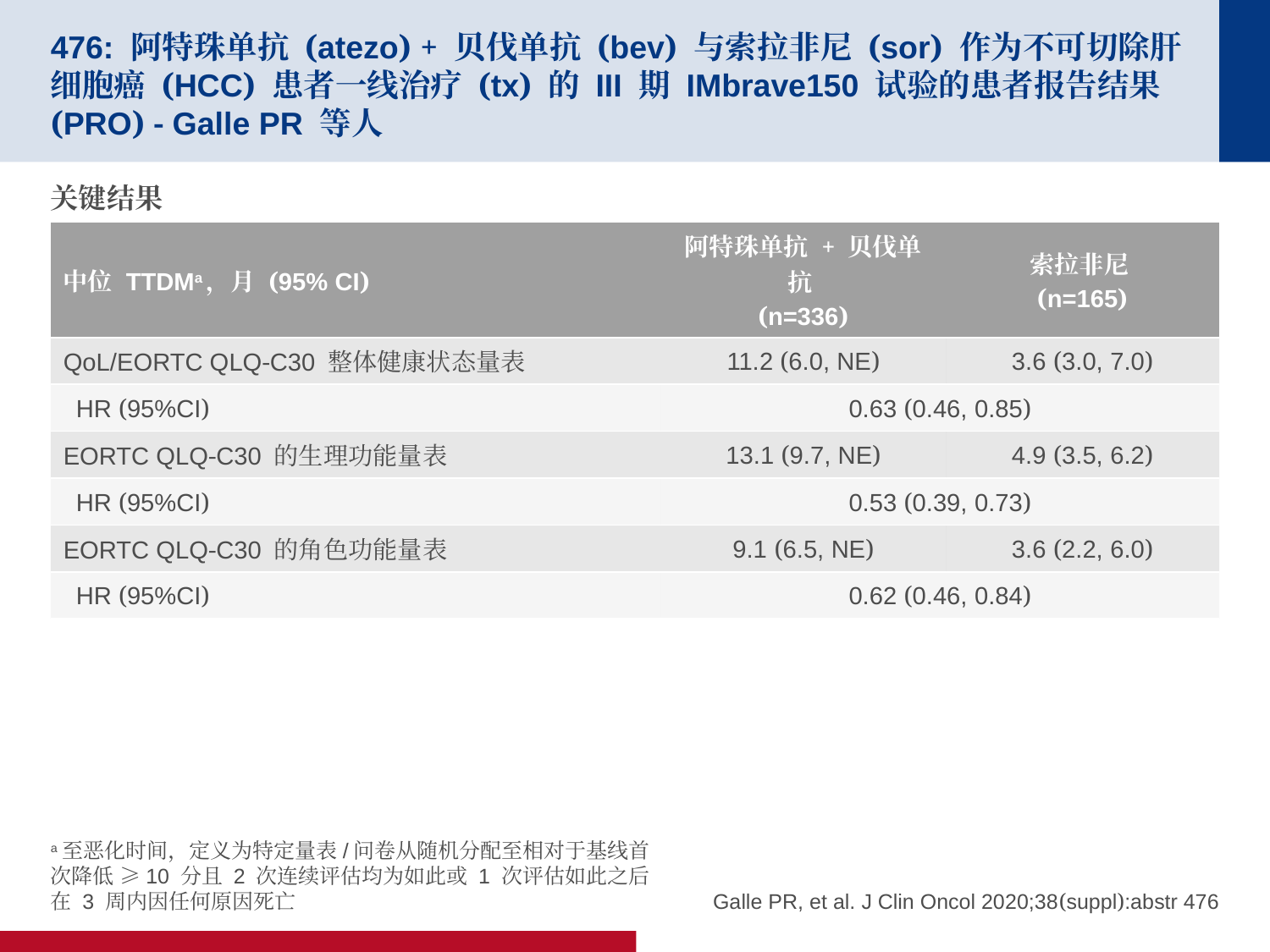

# 476: 阿特珠单抗 (atezo) + 贝伐单抗 (bev) 与索拉非尼 (sor) 作为不可切除肝细胞癌 (HCC) 患者一线治疗 (tx) 的 III 期 IMbrave150 试验的患者报告结果 (PRO) - Galle PR 等人
关键结果
| 中位 TTDMa，月 (95% CI) | 阿特珠单抗 + 贝伐单抗 (n=336) | 索拉非尼 (n=165) |
| --- | --- | --- |
| QoL/EORTC QLQ-C30 整体健康状态量表 | 11.2 (6.0, NE) | 3.6 (3.0, 7.0) |
| HR (95%CI) | 0.63 (0.46, 0.85) |  |
| EORTC QLQ-C30 的生理功能量表 | 13.1 (9.7, NE) | 4.9 (3.5, 6.2) |
| HR (95%CI) | 0.53 (0.39, 0.73) |  |
| EORTC QLQ-C30 的角色功能量表 | 9.1 (6.5, NE) | 3.6 (2.2, 6.0) |
| HR (95%CI) | 0.62 (0.46, 0.84) |  |
a至恶化时间，定义为特定量表/问卷从随机分配至相对于基线首次降低 ≥10 分且 2 次连续评估均为如此或 1 次评估如此之后在 3 周内因任何原因死亡
Galle PR, et al. J Clin Oncol 2020;38(suppl):abstr 476